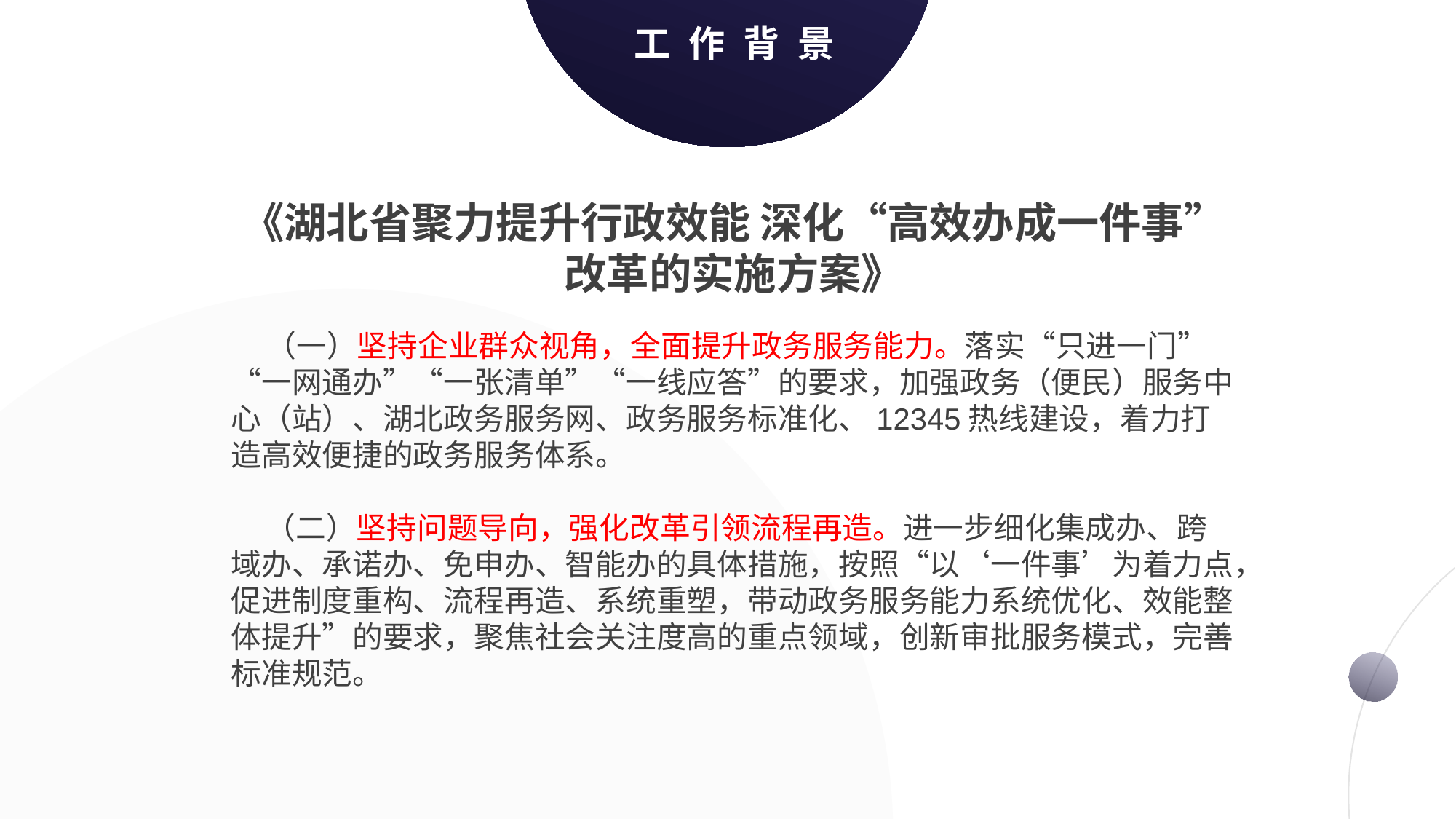

工作背景

《湖北省聚力提升行政效能 深化“高效办成一件事”改革的实施方案》

    （一）坚持企业群众视角，全面提升政务服务能力。落实“只进一门”“一网通办”“一张清单”“一线应答”的要求，加强政务（便民）服务中心（站）、湖北政务服务网、政务服务标准化、12345热线建设，着力打造高效便捷的政务服务体系。

    （二）坚持问题导向，强化改革引领流程再造。进一步细化集成办、跨域办、承诺办、免申办、智能办的具体措施，按照“以‘一件事’为着力点，促进制度重构、流程再造、系统重塑，带动政务服务能力系统优化、效能整体提升”的要求，聚焦社会关注度高的重点领域，创新审批服务模式，完善标准规范。